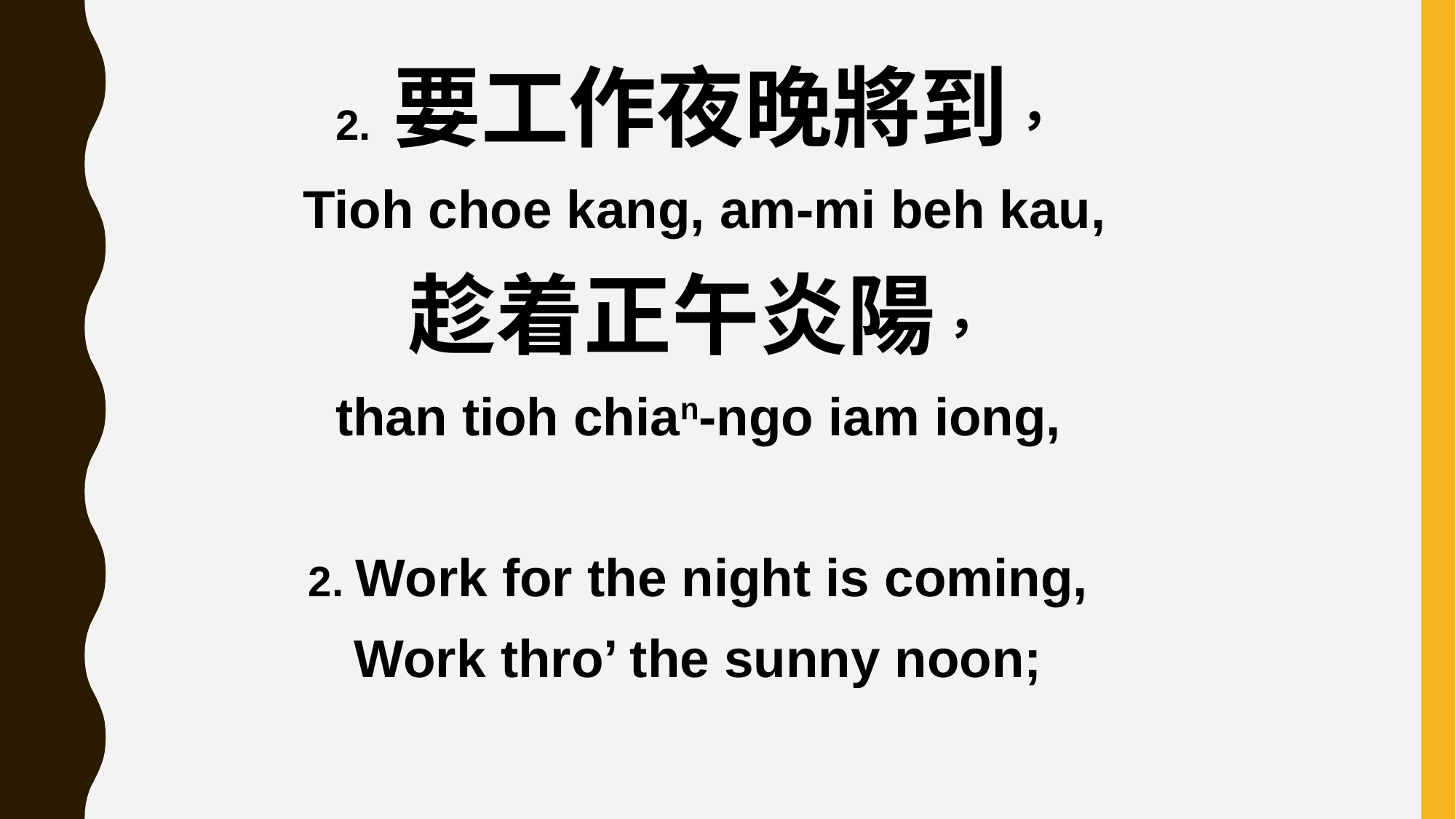

2. 要工作夜晚將到，
 Tioh choe kang, am-mi beh kau,
趁着正午炎陽，
than tioh chian-ngo iam iong,

2. Work for the night is coming,
Work thro’ the sunny noon;